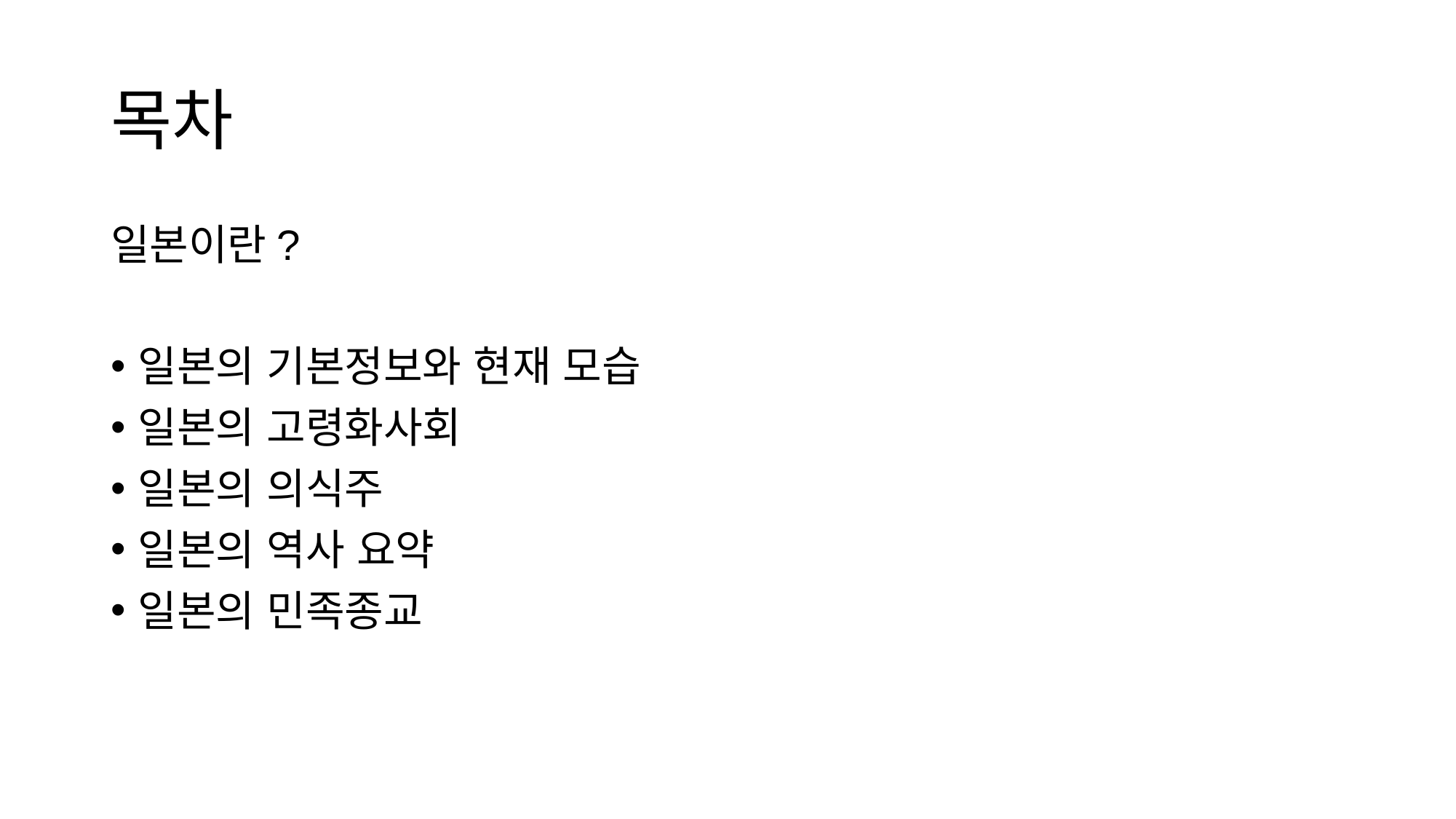

# 목차
일본이란?

일본의 기본정보와 현재 모습
일본의 고령화사회
일본의 의식주
일본의 역사 요약
일본의 민족종교